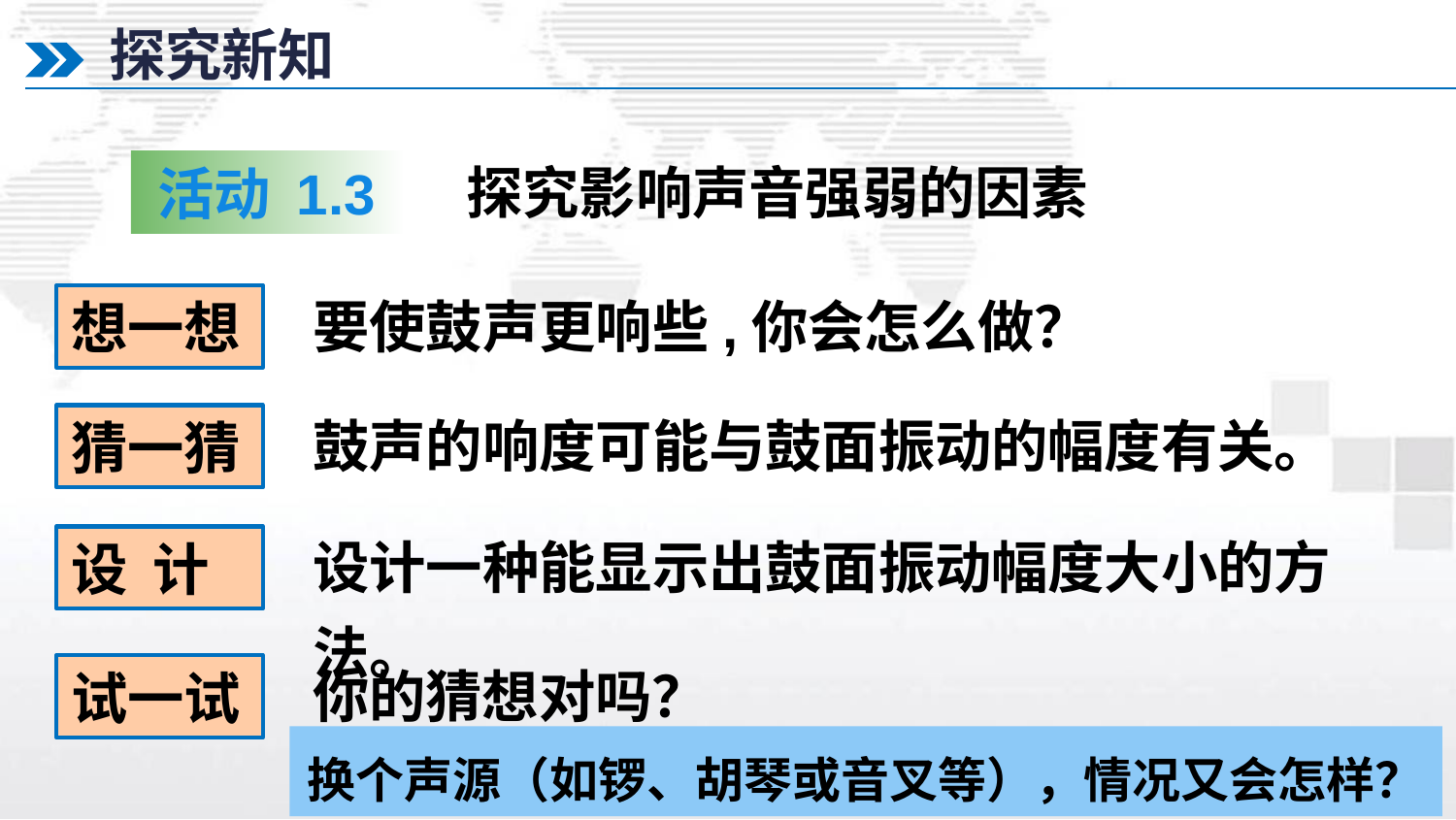

# 探究新知
探究影响声音强弱的因素
活动 1.3
要使鼓声更响些,你会怎么做？
想一想
鼓声的响度可能与鼓面振动的幅度有关。
猜一猜
设计一种能显示出鼓面振动幅度大小的方法。
设  计
你的猜想对吗？
试一试
换个声源（如锣、胡琴或音叉等），情况又会怎样？